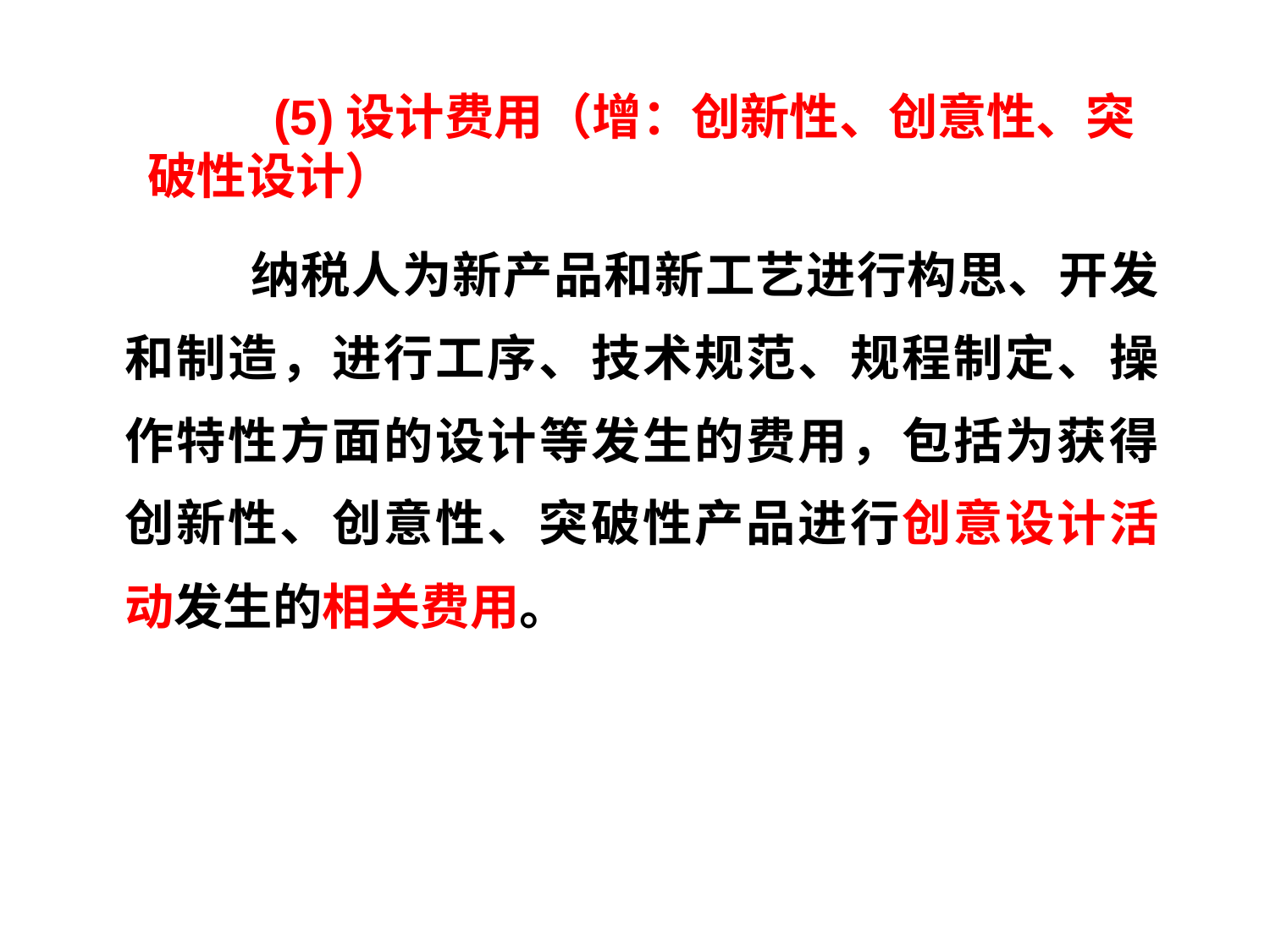

(5)设计费用（增：创新性、创意性、突破性设计）
   纳税人为新产品和新工艺进行构思、开发和制造，进行工序、技术规范、规程制定、操作特性方面的设计等发生的费用，包括为获得创新性、创意性、突破性产品进行创意设计活动发生的相关费用。